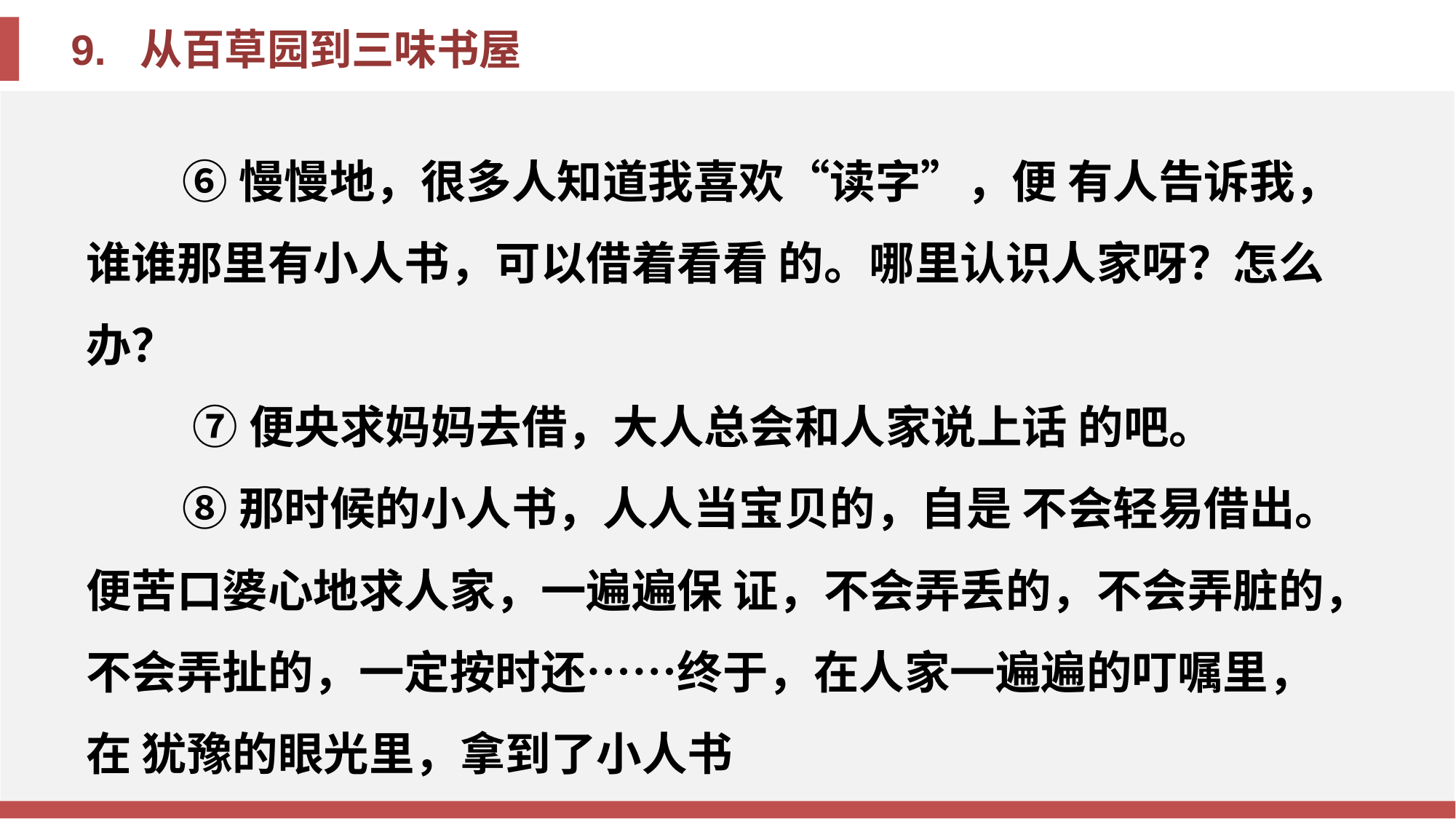

⑥慢慢地，很多人知道我喜欢“读字”，便 有人告诉我，谁谁那里有小人书，可以借着看看 的。哪里认识人家呀？怎么办？
 ⑦便央求妈妈去借，大人总会和人家说上话 的吧。
⑧那时候的小人书，人人当宝贝的，自是 不会轻易借出。便苦口婆心地求人家，一遍遍保 证，不会弄丢的，不会弄脏的，不会弄扯的，一定按时还⋯⋯终于，在人家一遍遍的叮嘱里，在 犹豫的眼光里，拿到了小人书